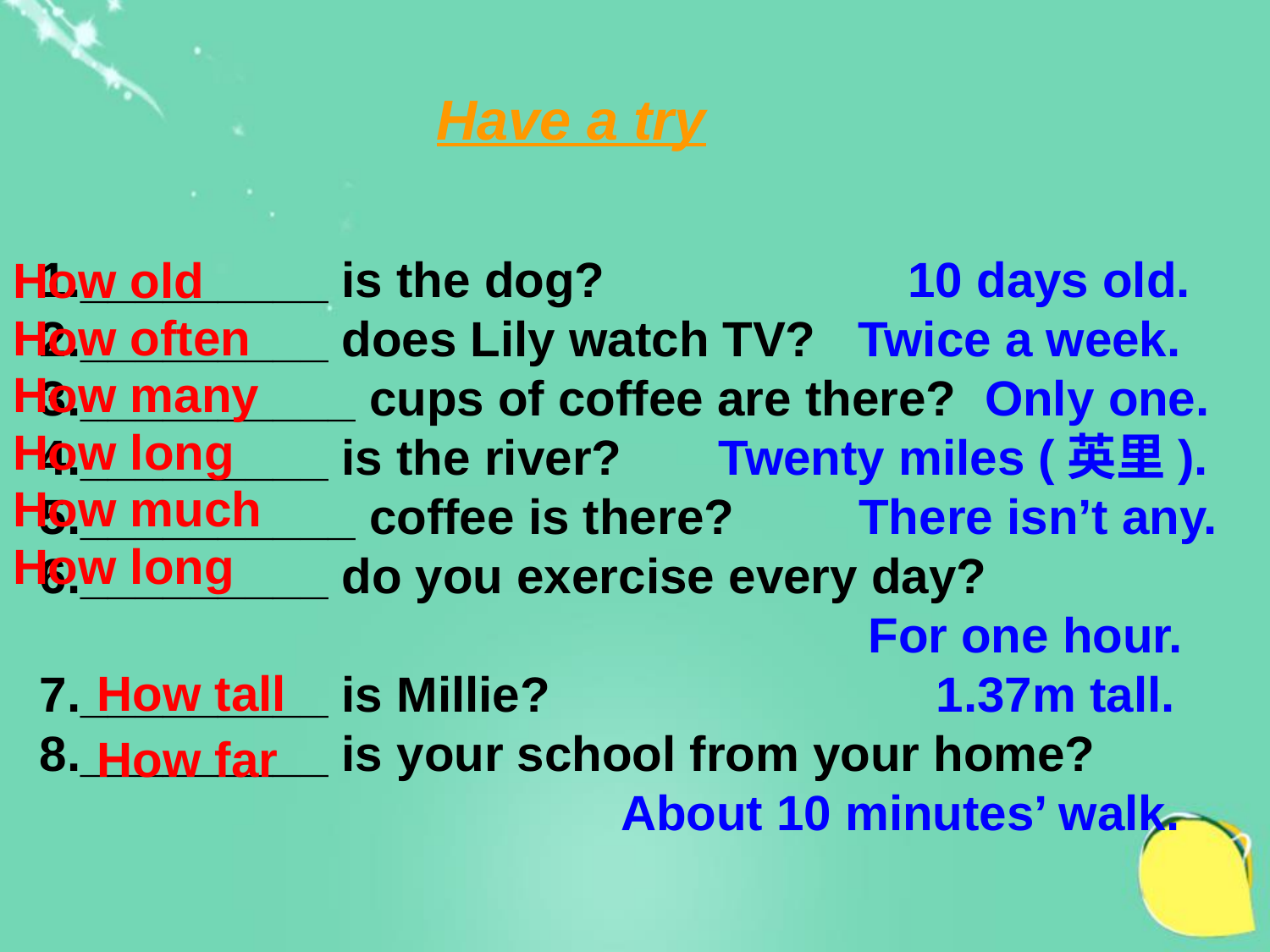

Have a try

1._________ is the dog?                      10 days old.
2._________ does Lily watch TV?   Twice a week.
3.__________ cups of coffee are there?  Only one.
4._________ is the river?       Twenty miles (英里).
5.__________ coffee is there?         There isn’t any.
6._________ do you exercise every day?
	                                                   For one hour.
7._________ is Millie?                            1.37m tall.
8._________ is your school from your home?
	                                 About 10 minutes’ walk.
How old
How often
How many
How long
How much
How long
How tall
How far